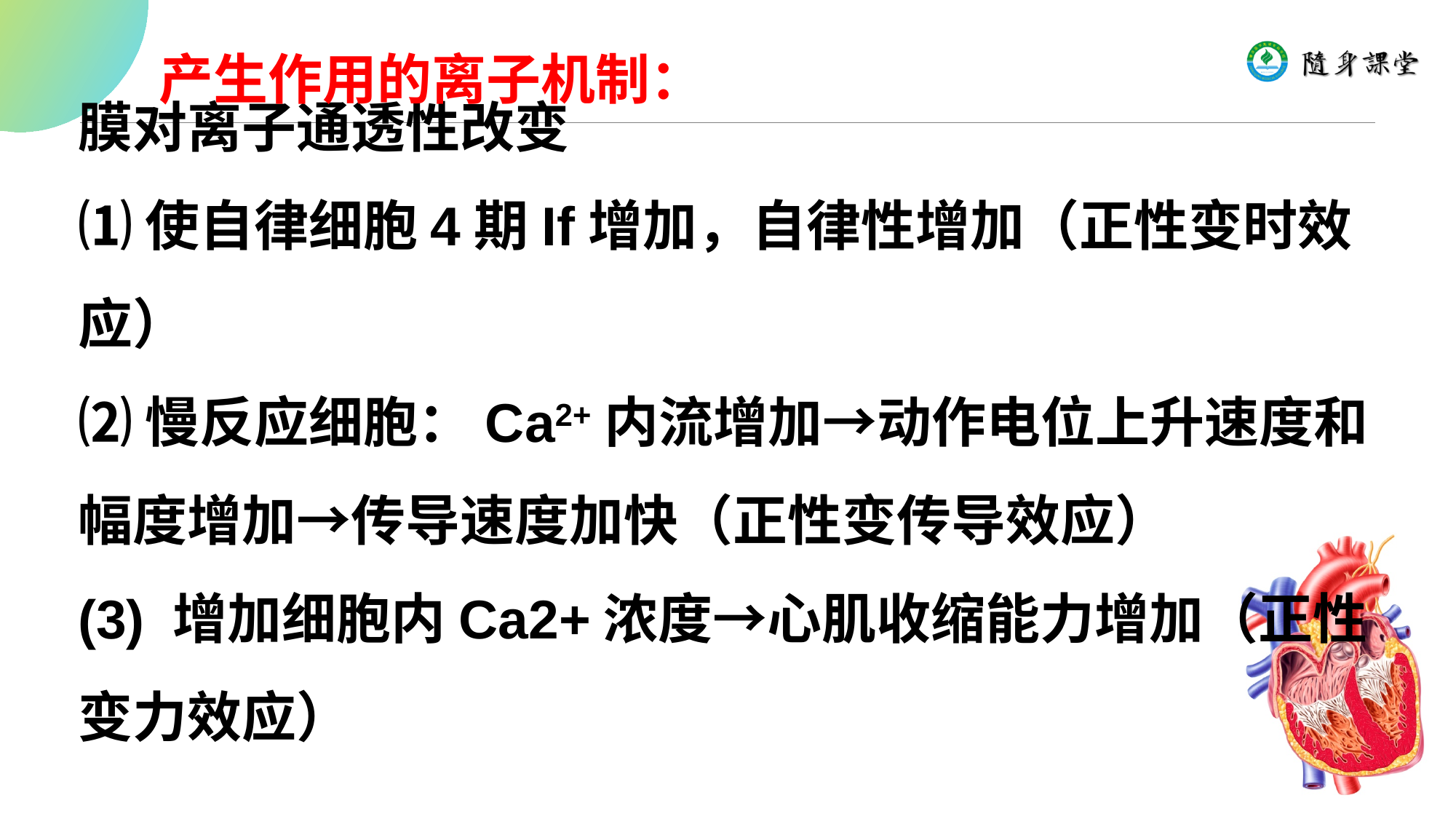

产生作用的离子机制：
膜对离子通透性改变
⑴ 使自律细胞4期If增加，自律性增加（正性变时效应）
⑵ 慢反应细胞：Ca2+内流增加→动作电位上升速度和幅度增加→传导速度加快（正性变传导效应）
(3) 增加细胞内Ca2+浓度→心肌收缩能力增加（正性变力效应）